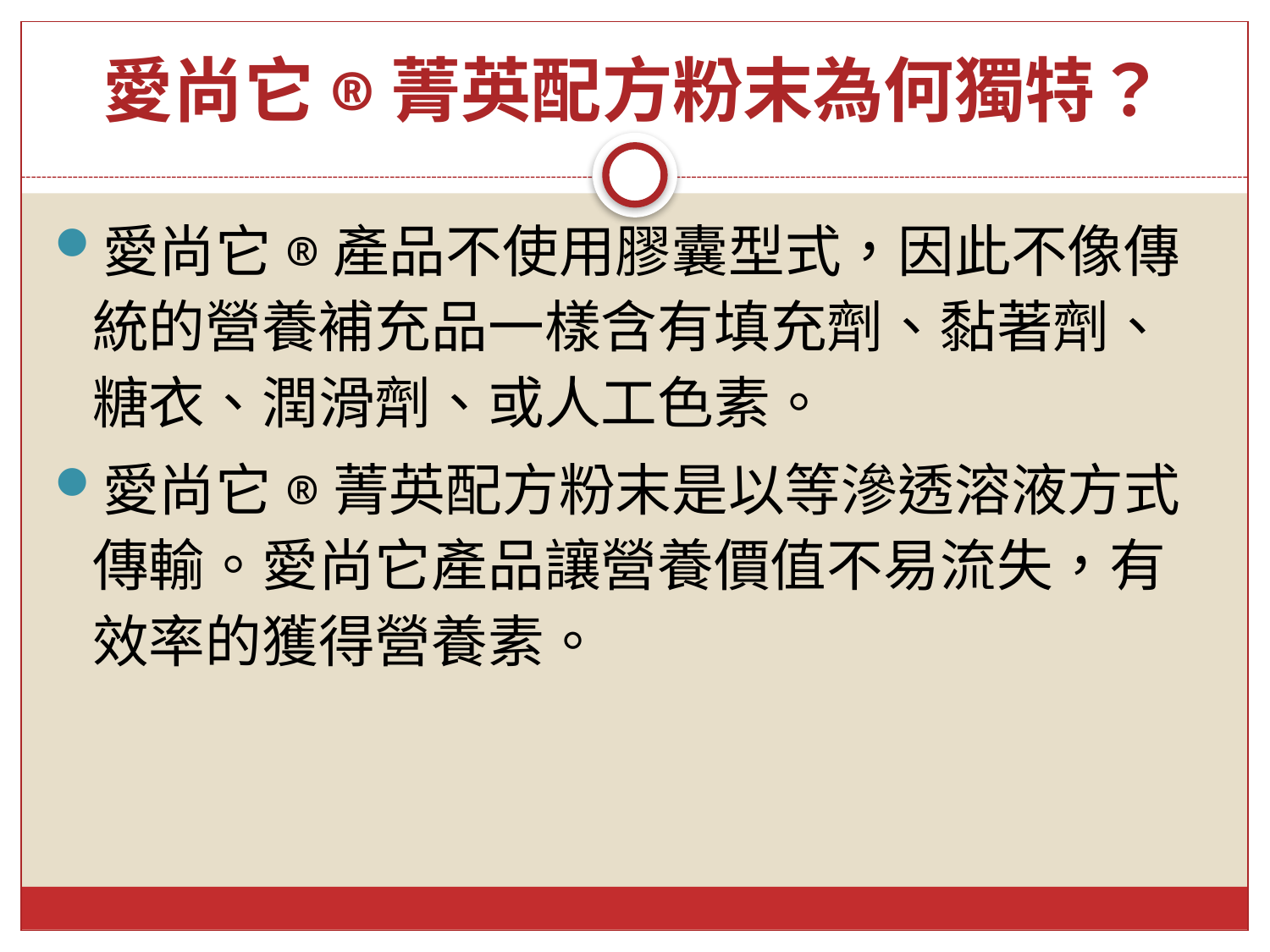

愛尚它®菁英配方粉末為何獨特？
愛尚它®產品不使用膠囊型式，因此不像傳統的營養補充品一樣含有填充劑、黏著劑、糖衣、潤滑劑、或人工色素。
愛尚它®菁英配方粉末是以等滲透溶液方式傳輸。愛尚它產品讓營養價值不易流失，有效率的獲得營養素。